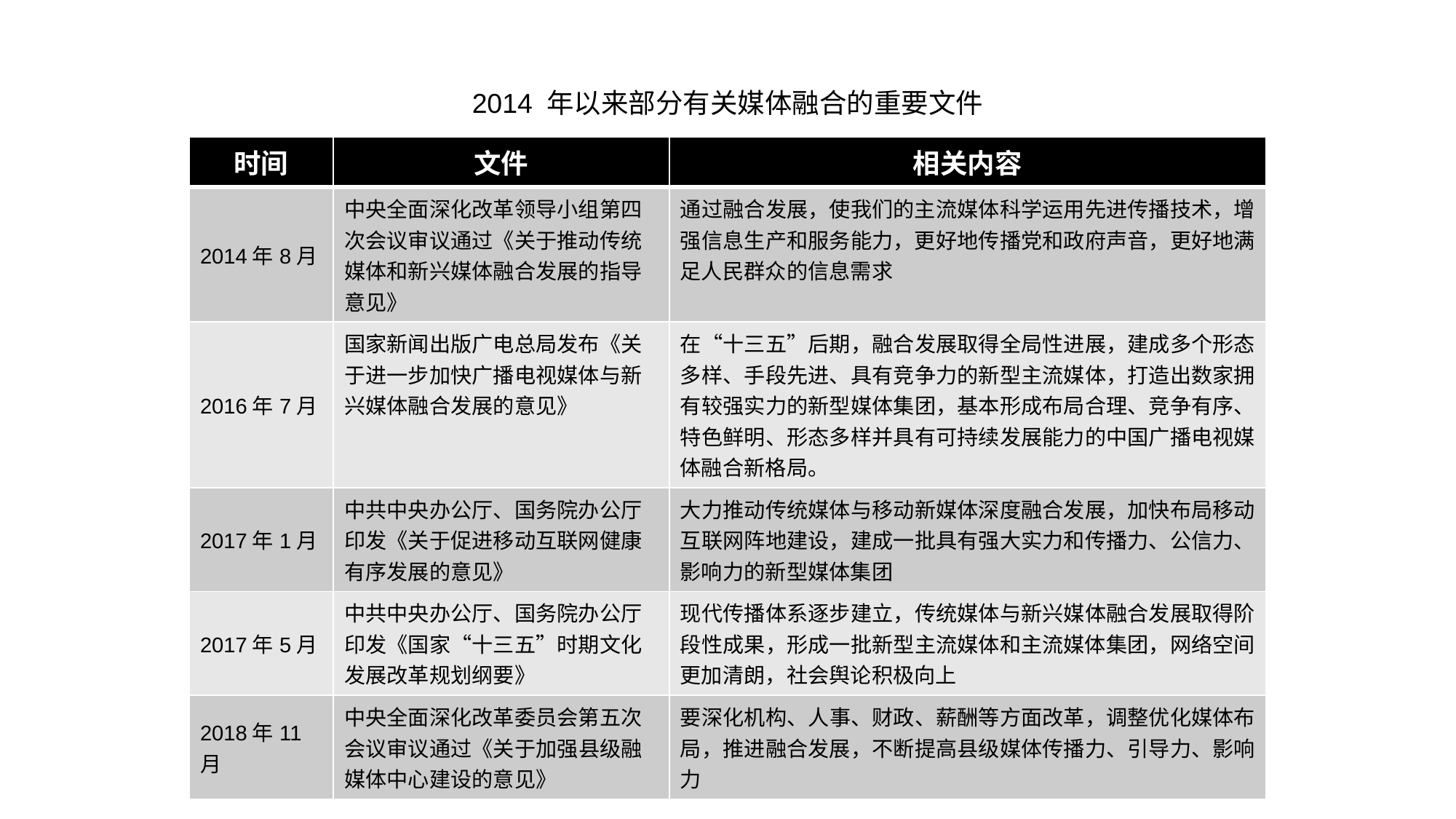

2014 年以来部分有关媒体融合的重要文件
| 时间 | 文件 | 相关内容 |
| --- | --- | --- |
| 2014年8月 | 中央全面深化改革领导小组第四次会议审议通过《关于推动传统媒体和新兴媒体融合发展的指导意见》 | 通过融合发展，使我们的主流媒体科学运用先进传播技术，增强信息生产和服务能力，更好地传播党和政府声音，更好地满足人民群众的信息需求 |
| 2016年7月 | 国家新闻出版广电总局发布《关于进一步加快广播电视媒体与新兴媒体融合发展的意见》 | 在“十三五”后期，融合发展取得全局性进展，建成多个形态多样、手段先进、具有竞争力的新型主流媒体，打造出数家拥有较强实力的新型媒体集团，基本形成布局合理、竞争有序、特色鲜明、形态多样并具有可持续发展能力的中国广播电视媒体融合新格局。 |
| 2017年1月 | 中共中央办公厅、国务院办公厅印发《关于促进移动互联网健康有序发展的意见》 | 大力推动传统媒体与移动新媒体深度融合发展，加快布局移动互联网阵地建设，建成一批具有强大实力和传播力、公信力、影响力的新型媒体集团 |
| 2017年5月 | 中共中央办公厅、国务院办公厅印发《国家“十三五”时期文化发展改革规划纲要》 | 现代传播体系逐步建立，传统媒体与新兴媒体融合发展取得阶段性成果，形成一批新型主流媒体和主流媒体集团，网络空间更加清朗，社会舆论积极向上 |
| 2018年11月 | 中央全面深化改革委员会第五次会议审议通过《关于加强县级融媒体中心建设的意见》 | 要深化机构、人事、财政、薪酬等方面改革，调整优化媒体布局，推进融合发展，不断提高县级媒体传播力、引导力、影响力 |